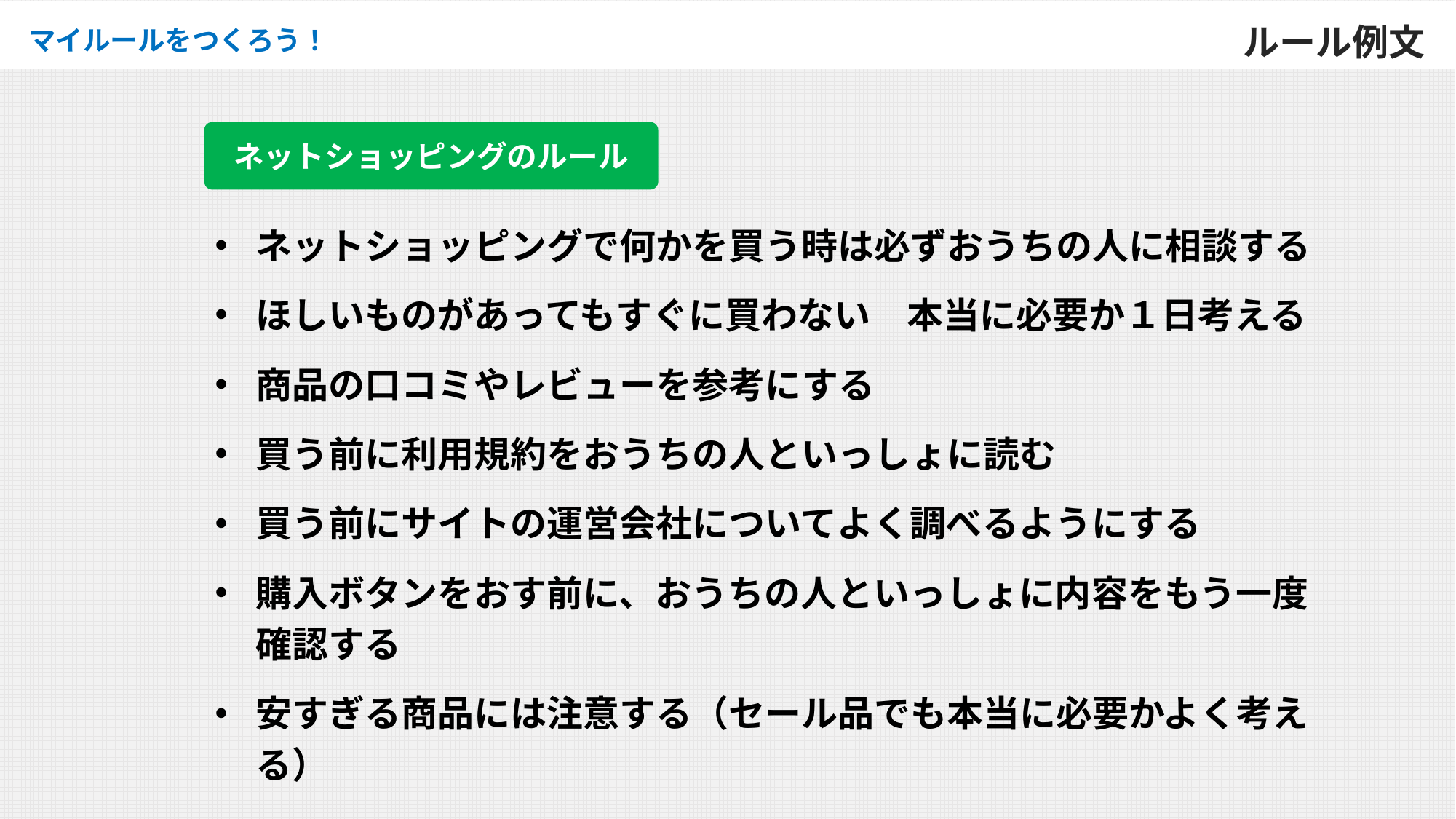

ルール例文
マイルールをつくろう！
ネットショッピングのルール
ネットショッピングで何かを買う時は必ずおうちの人に相談する
ほしいものがあってもすぐに買わない　本当に必要か１日考える
商品の口コミやレビューを参考にする
買う前に利用規約をおうちの人といっしょに読む
買う前にサイトの運営会社についてよく調べるようにする
購入ボタンをおす前に、おうちの人といっしょに内容をもう一度確認する
安すぎる商品には注意する（セール品でも本当に必要かよく考える）